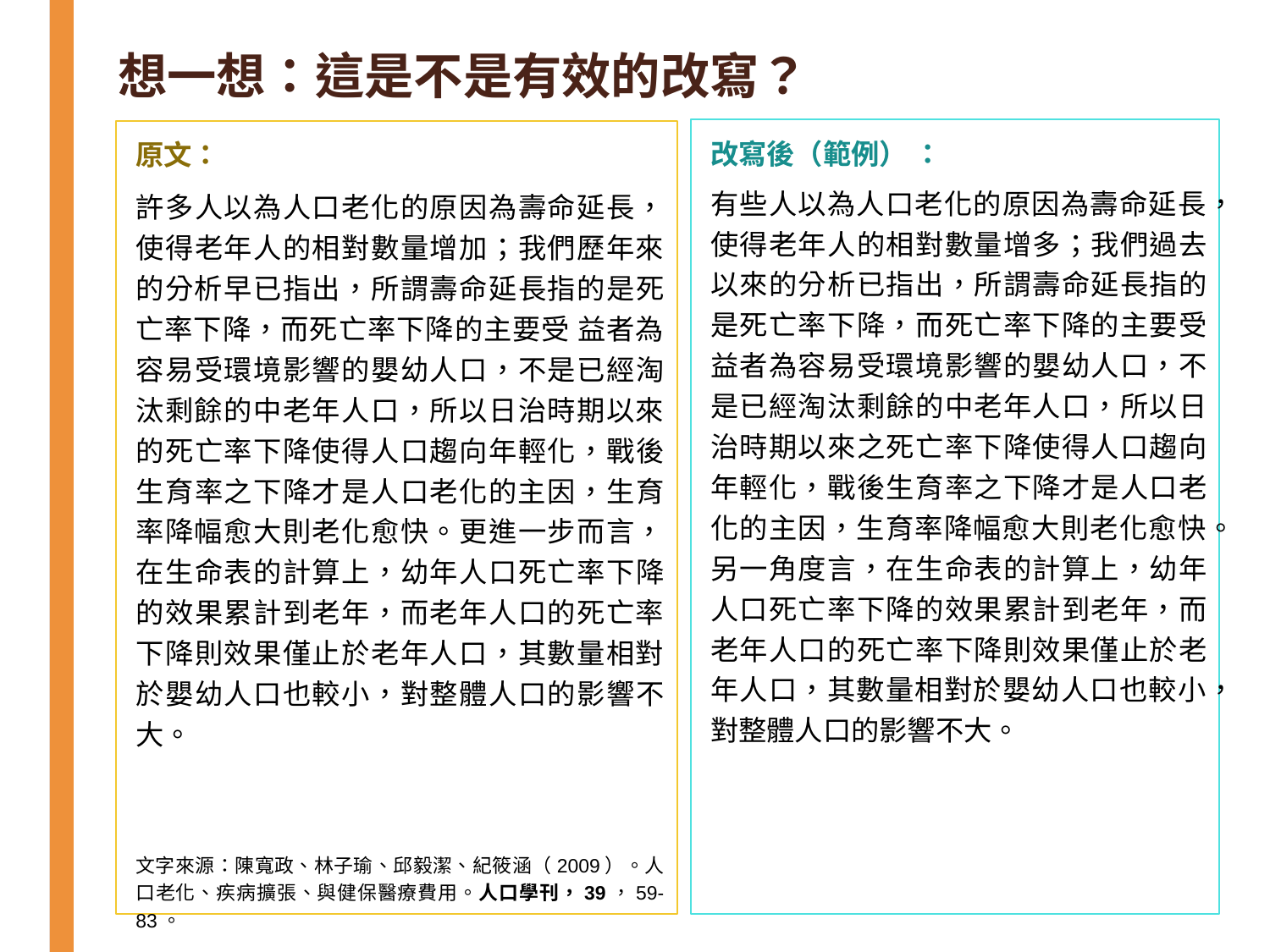

# 想一想：這是不是有效的改寫？

原文：
許多人以為人口老化的原因為壽命延長，使得老年人的相對數量增加；我們歷年來的分析早已指出，所謂壽命延長指的是死亡率下降，而死亡率下降的主要受 益者為容易受環境影響的嬰幼人口，不是已經淘汰剩餘的中老年人口，所以日治時期以來的死亡率下降使得人口趨向年輕化，戰後生育率之下降才是人口老化的主因，生育率降幅愈大則老化愈快。更進一步而言，在生命表的計算上，幼年人口死亡率下降的效果累計到老年，而老年人口的死亡率下降則效果僅止於老年人口，其數量相對於嬰幼人口也較小，對整體人口的影響不大。

文字來源：陳寬政、林子瑜、邱毅潔、紀筱涵（2009）。人口老化、疾病擴張、與健保醫療費用。人口學刊，39，59-83。
改寫後（範例） ：
有些人以為人口老化的原因為壽命延長，使得老年人的相對數量增多；我們過去以來的分析已指出，所謂壽命延長指的是死亡率下降，而死亡率下降的主要受益者為容易受環境影響的嬰幼人口，不是已經淘汰剩餘的中老年人口，所以日治時期以來之死亡率下降使得人口趨向年輕化，戰後生育率之下降才是人口老化的主因，生育率降幅愈大則老化愈快。另一角度言，在生命表的計算上，幼年人口死亡率下降的效果累計到老年，而老年人口的死亡率下降則效果僅止於老年人口，其數量相對於嬰幼人口也較小，對整體人口的影響不大。
51